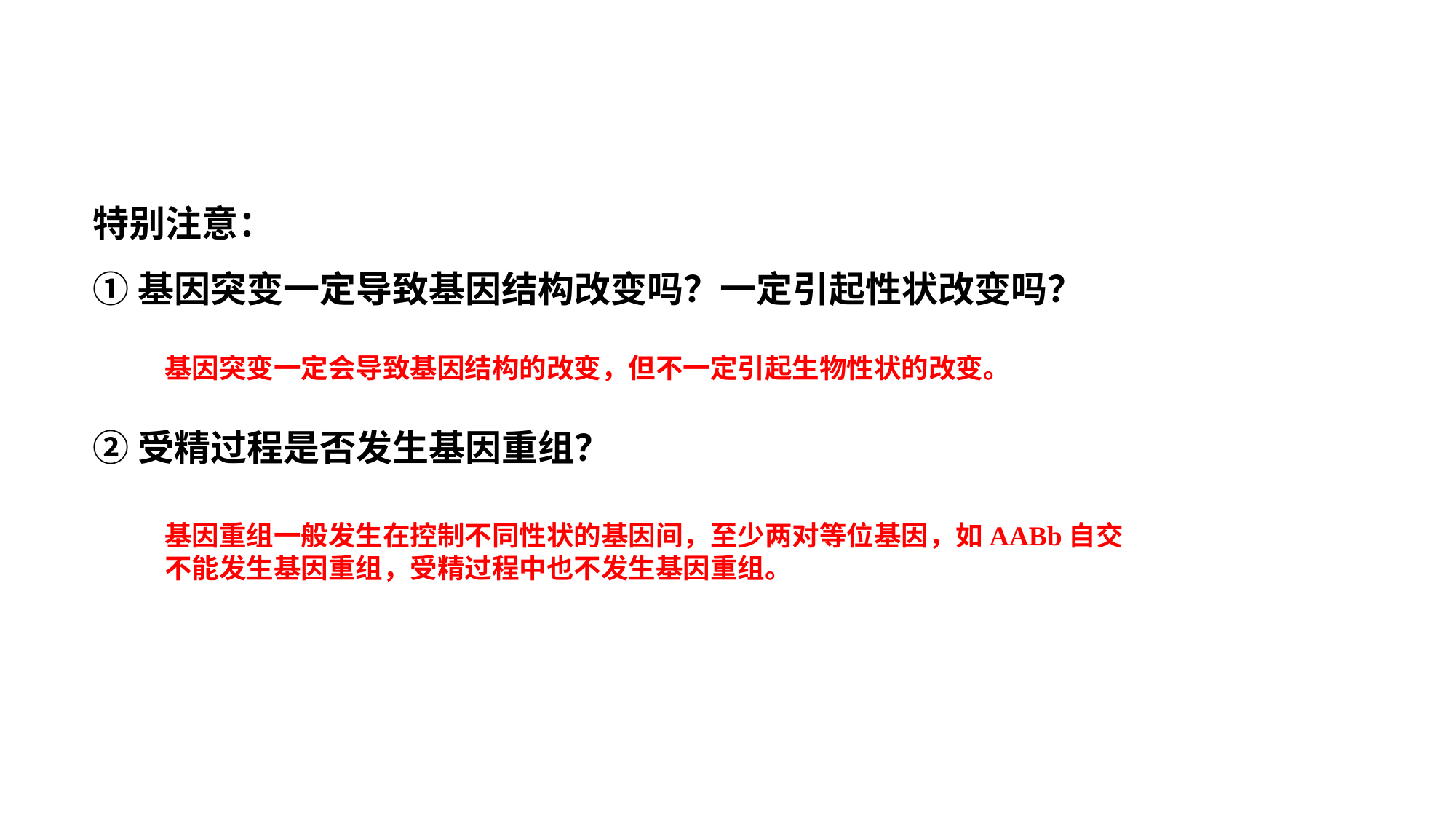

特别注意：
①基因突变一定导致基因结构改变吗？一定引起性状改变吗？

②受精过程是否发生基因重组？
基因突变一定会导致基因结构的改变，但不一定引起生物性状的改变。
基因重组一般发生在控制不同性状的基因间，至少两对等位基因，如AABb自交不能发生基因重组，受精过程中也不发生基因重组。